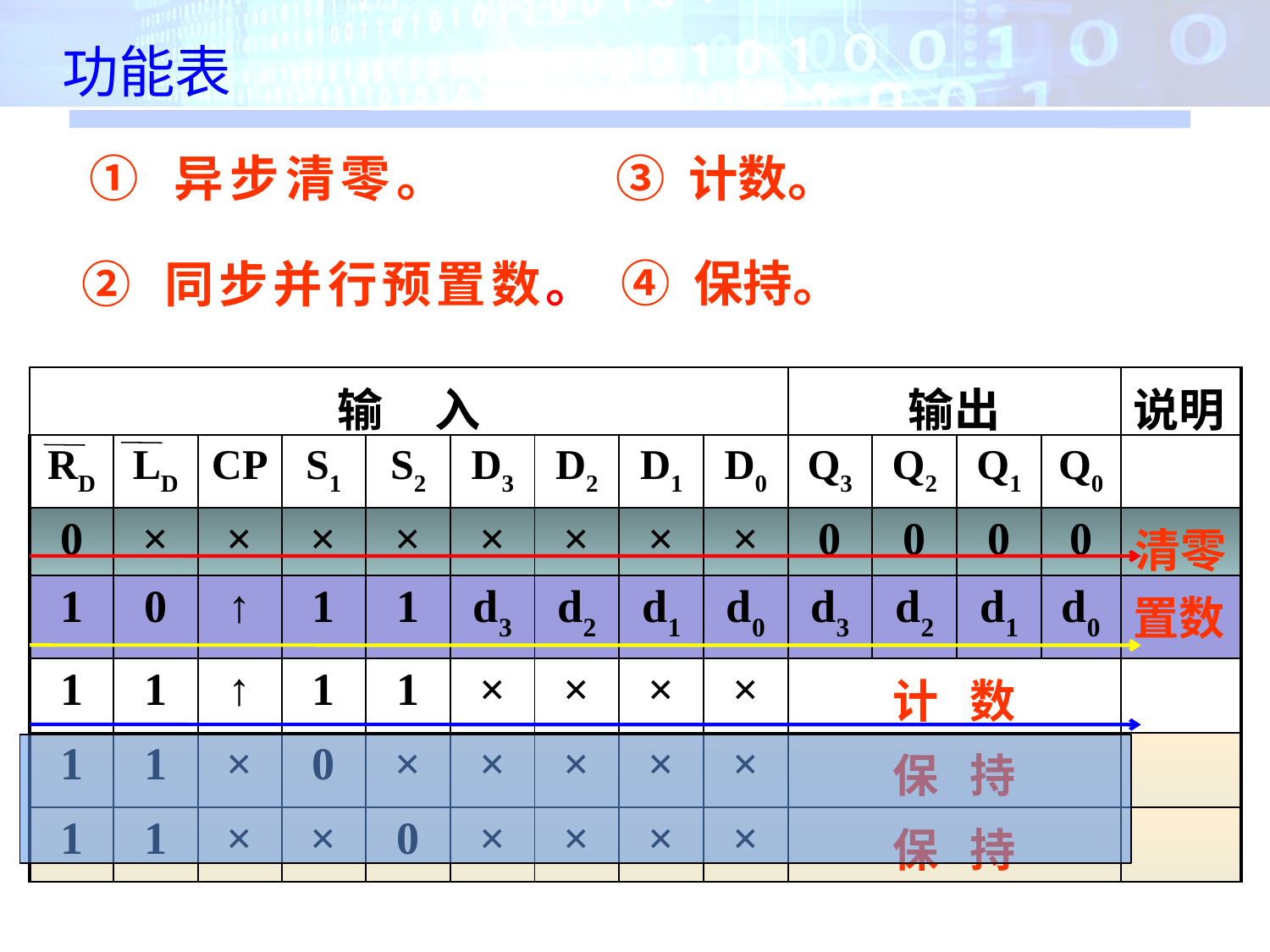

功能表
① 异步清零。
③ 计数。
④ 保持。
② 同步并行预置数。
| 输 入 |  |  |  |  |  |  |  |  | 输出 |  |  |  | 说明 |
| --- | --- | --- | --- | --- | --- | --- | --- | --- | --- | --- | --- | --- | --- |
| RD | LD | CP | S1 | S2 | D3 | D2 | D1 | D0 | Q3 | Q2 | Q1 | Q0 |  |
| 0 | × | × | × | × | × | × | × | × | 0 | 0 | 0 | 0 | 清零 |
| 1 | 0 | ↑ | 1 | 1 | d3 | d2 | d1 | d0 | d3 | d2 | d1 | d0 | 置数 |
| 1 | 1 | ↑ | 1 | 1 | × | × | × | × | 计 数 |  |  |  |  |
| 1 | 1 | × | 0 | × | × | × | × | × | 保 持 |  |  |  |  |
| 1 | 1 | × | × | 0 | × | × | × | × | 保 持 |  |  |  |  |